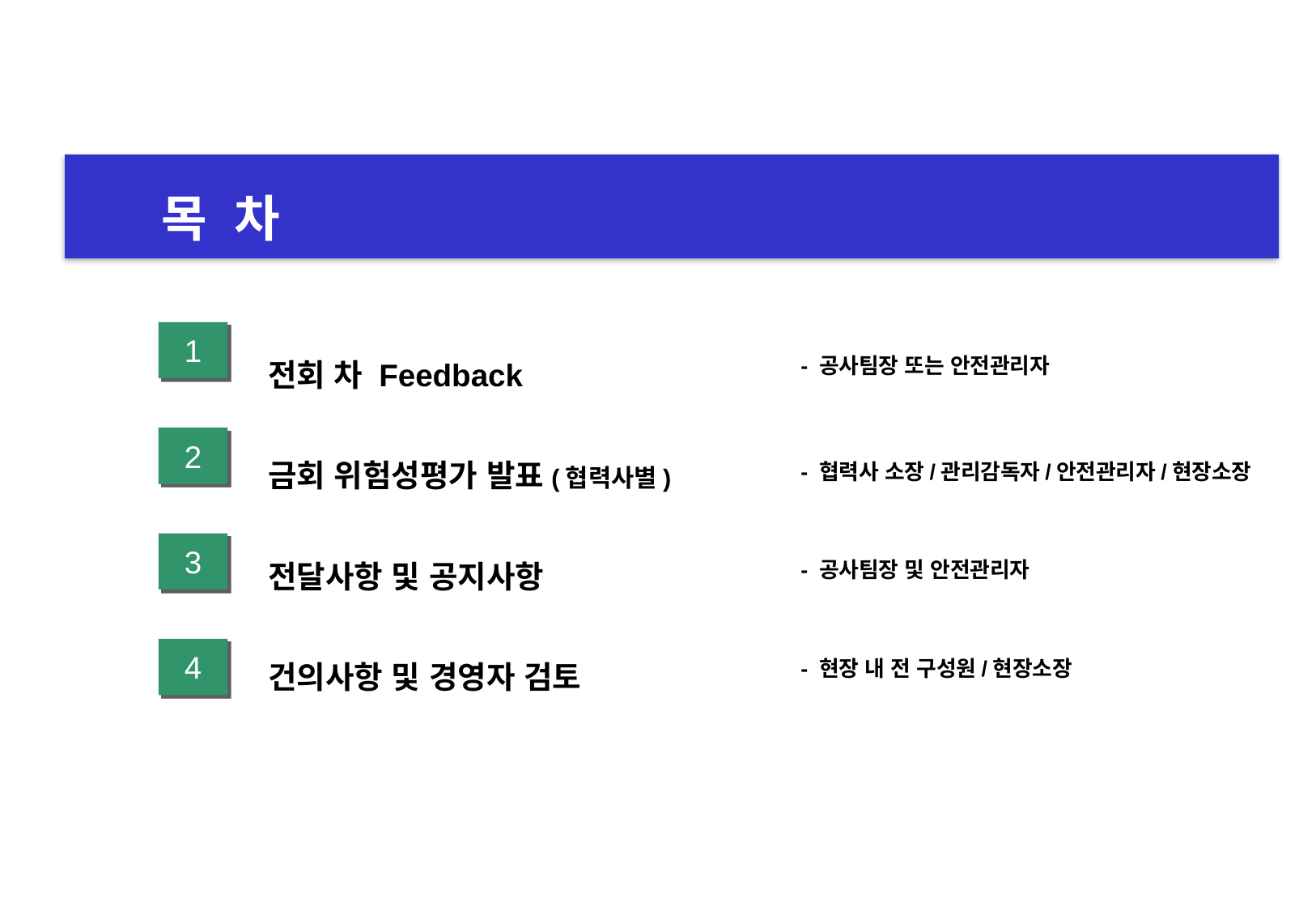

목  차
전회 차 Feedback
금회 위험성평가 발표(협력사별)
전달사항 및 공지사항
건의사항 및 경영자 검토

- 공사팀장 또는 안전관리자
1
1
- 협력사 소장/관리감독자/안전관리자/현장소장
2
2
- 공사팀장 및 안전관리자
3
- 현장 내 전 구성원/현장소장
4